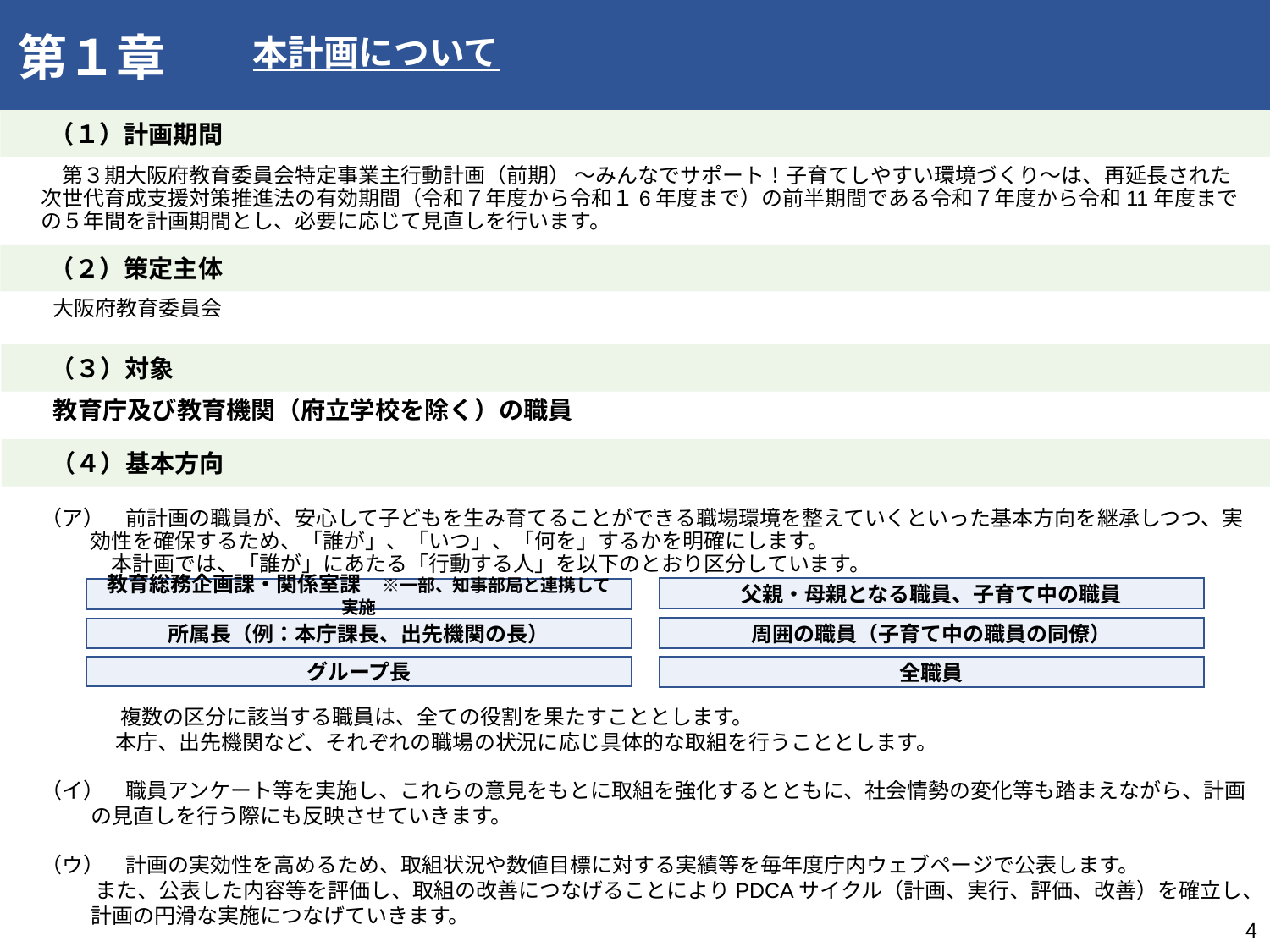

本計画について
第１章
　　（１）計画期間
　第３期大阪府教育委員会特定事業主行動計画（前期） ～みんなでサポート！子育てしやすい環境づくり～は、再延長された次世代育成支援対策推進法の有効期間（令和７年度から令和１6年度まで）の前半期間である令和７年度から令和11年度までの５年間を計画期間とし、必要に応じて見直しを行います。
　　（２）策定主体
大阪府教育委員会
　　（３）対象
　教育庁及び教育機関（府立学校を除く）の職員
　　（４）基本方向
（ア）　前計画の職員が、安心して子どもを生み育てることができる職場環境を整えていくといった基本方向を継承しつつ、実効性を確保するため、「誰が」、「いつ」、「何を」するかを明確にします。
　本計画では、「誰が」にあたる「行動する人」を以下のとおり区分しています。

        複数の区分に該当する職員は、全ての役割を果たすこととします。
        本庁、出先機関など、それぞれの職場の状況に応じ具体的な取組を行うこととします。

（イ）　職員アンケート等を実施し、これらの意見をもとに取組を強化するとともに、社会情勢の変化等も踏まえながら、計画の見直しを行う際にも反映させていきます。

（ウ）　計画の実効性を高めるため、取組状況や数値目標に対する実績等を毎年度庁内ウェブページで公表します。
 また、公表した内容等を評価し、取組の改善につなげることによりPDCAサイクル（計画、実行、評価、改善）を確立し、計画の円滑な実施につなげていきます。
父親・母親となる職員、子育て中の職員
教育総務企画課・関係室課　※一部、知事部局と連携して実施
周囲の職員（子育て中の職員の同僚）
所属長（例：本庁課長、出先機関の長）
グループ長
全職員
4